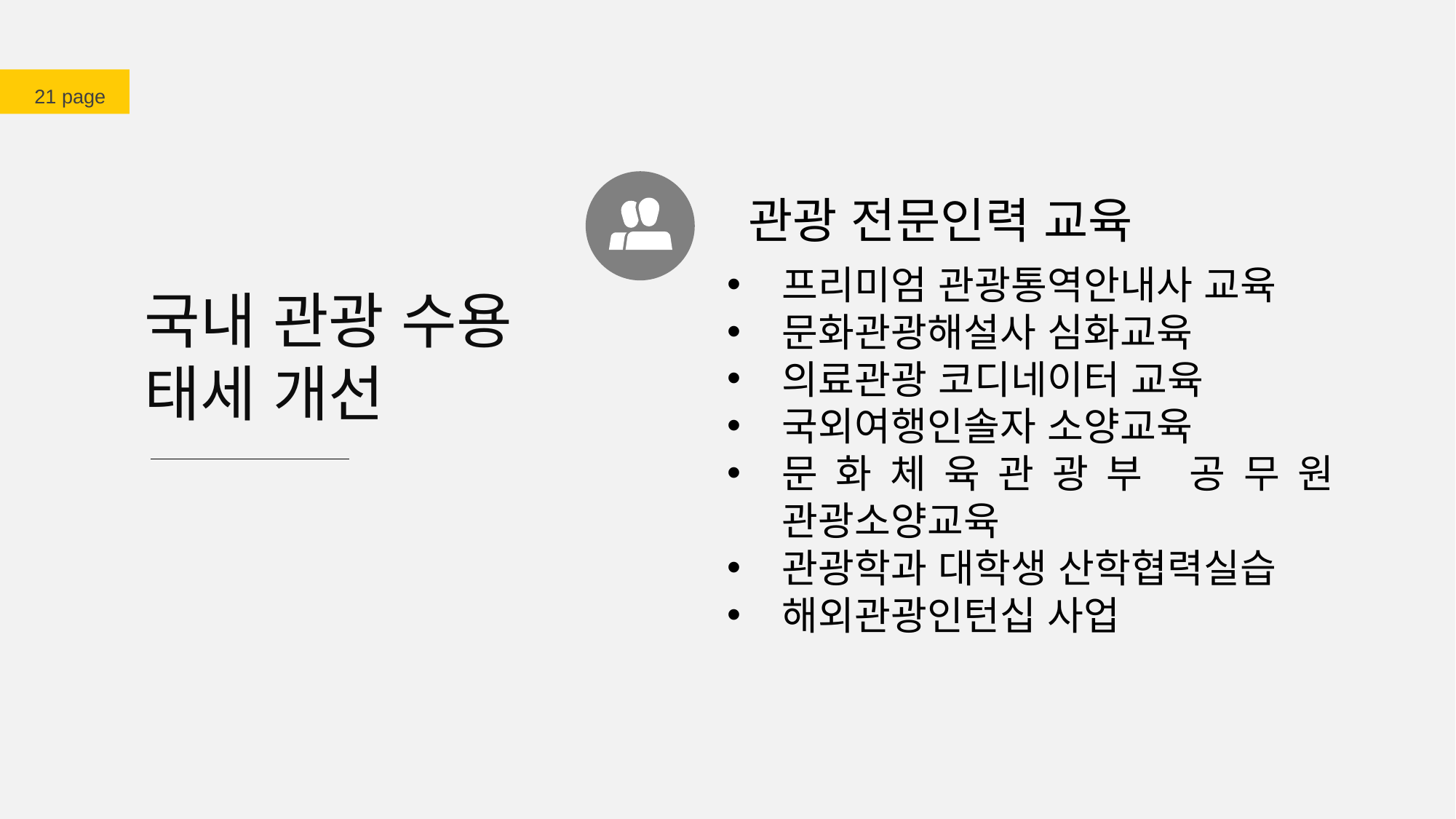

21 page

관광 전문인력 교육
프리미엄 관광통역안내사 교육
문화관광해설사 심화교육
의료관광 코디네이터 교육
국외여행인솔자 소양교육
문화체육관광부 공무원 관광소양교육
관광학과 대학생 산학협력실습
해외관광인턴십 사업
국내 관광 수용 태세 개선